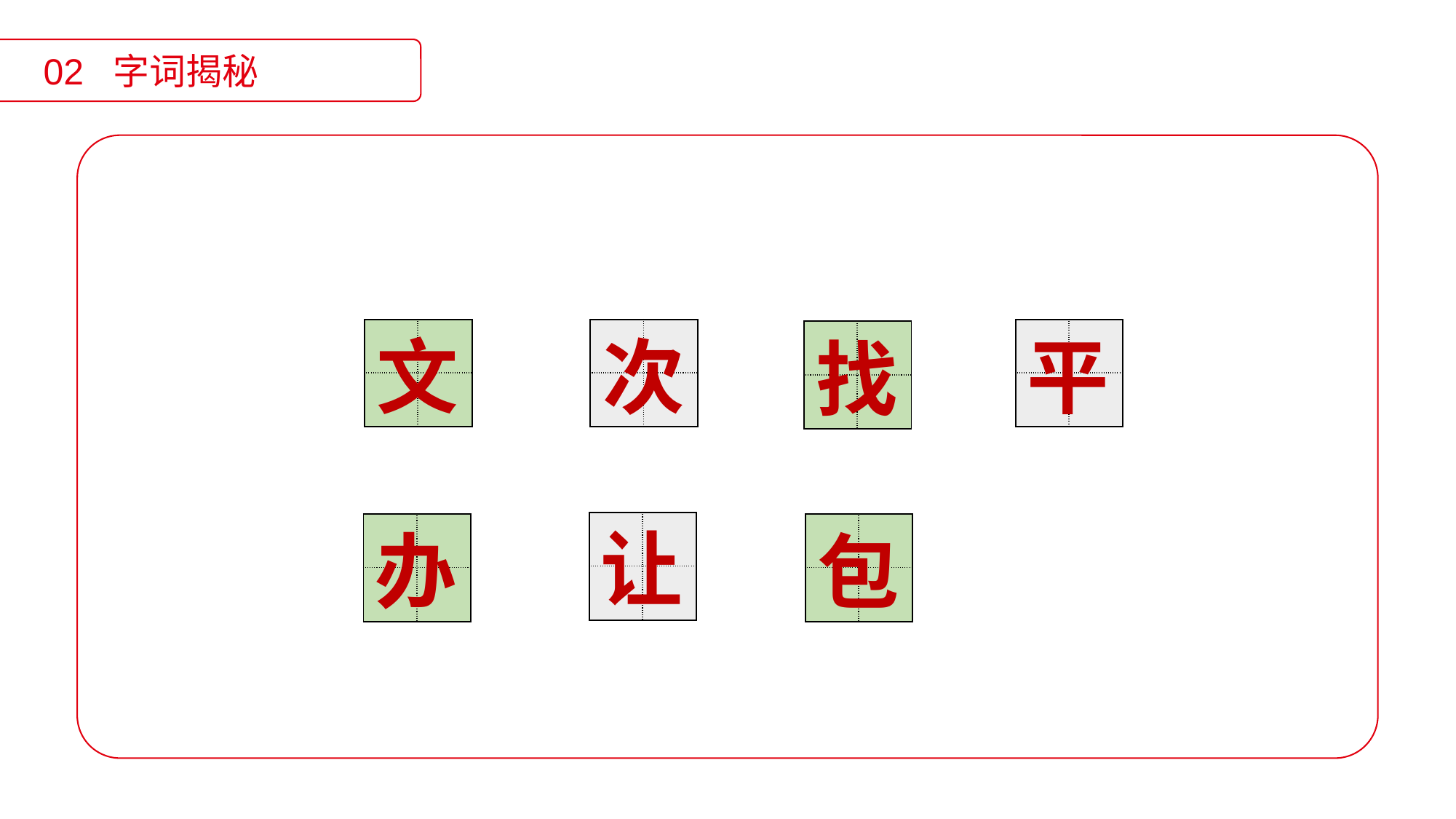

02  字词揭秘

|  |  |
| --- | --- |
|  |  |
|  |  |
| --- | --- |
|  |  |
|  |  |
| --- | --- |
|  |  |
次
平
文
|  |  |
| --- | --- |
|  |  |
找
让
|  |  |
| --- | --- |
|  |  |
|  |  |
| --- | --- |
|  |  |
|  |  |
| --- | --- |
|  |  |
办
包